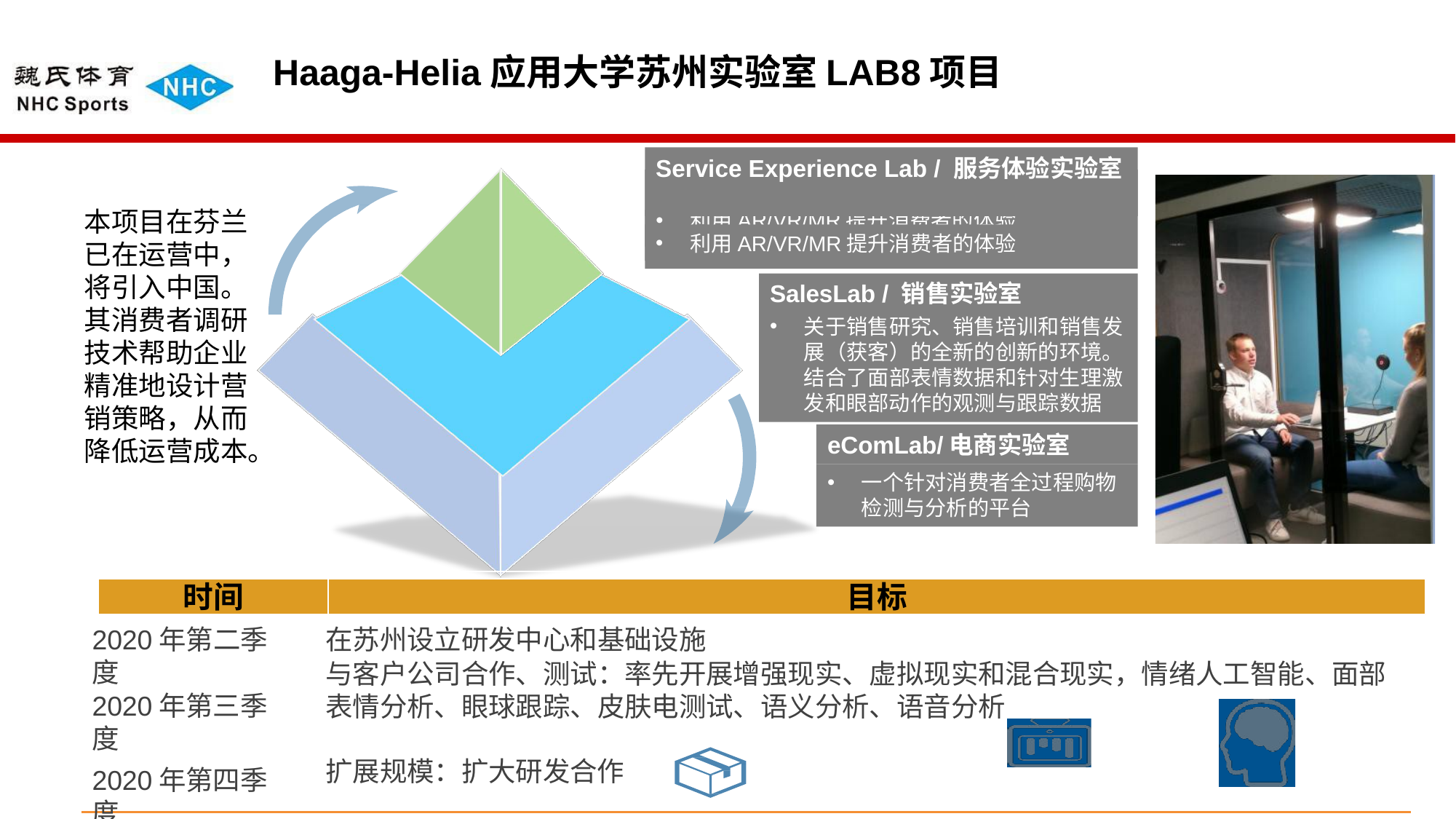

# Haaga-Helia应用大学苏州实验室LAB8项目

Service Experience Lab / 服务体验实验室

Service Experience Lab / 服务体验实验
利用AR/VR/MR提升消费者的体验

室
本项目在芬兰 已在运营中，  将引入中国。 其消费者调研 技术帮助企业 精准地设计营 销策略，从而 降低运营成本。

利用AR/VR/MR提升消费者的体验
SalesLab / 销售实验室
关于销售研究、销售培训和销售发 展（获客）的全新的创新的环境。 结合了面部表情数据和针对生理激 发和眼部动作的观测与跟踪数据

eComLab/电商实验室
一个针对消费者全过程购物 检测与分析的平台

时间
目标
在苏州设立研发中心和基础设施
与客户公司合作、测试：率先开展增强现实、虚拟现实和混合现实，情绪人工智能、面部 表情分析、眼球跟踪、皮肤电测试、语义分析、语音分析

2020年第二季度
2020年第三季度

扩展规模：扩大研发合作
2020年第四季度